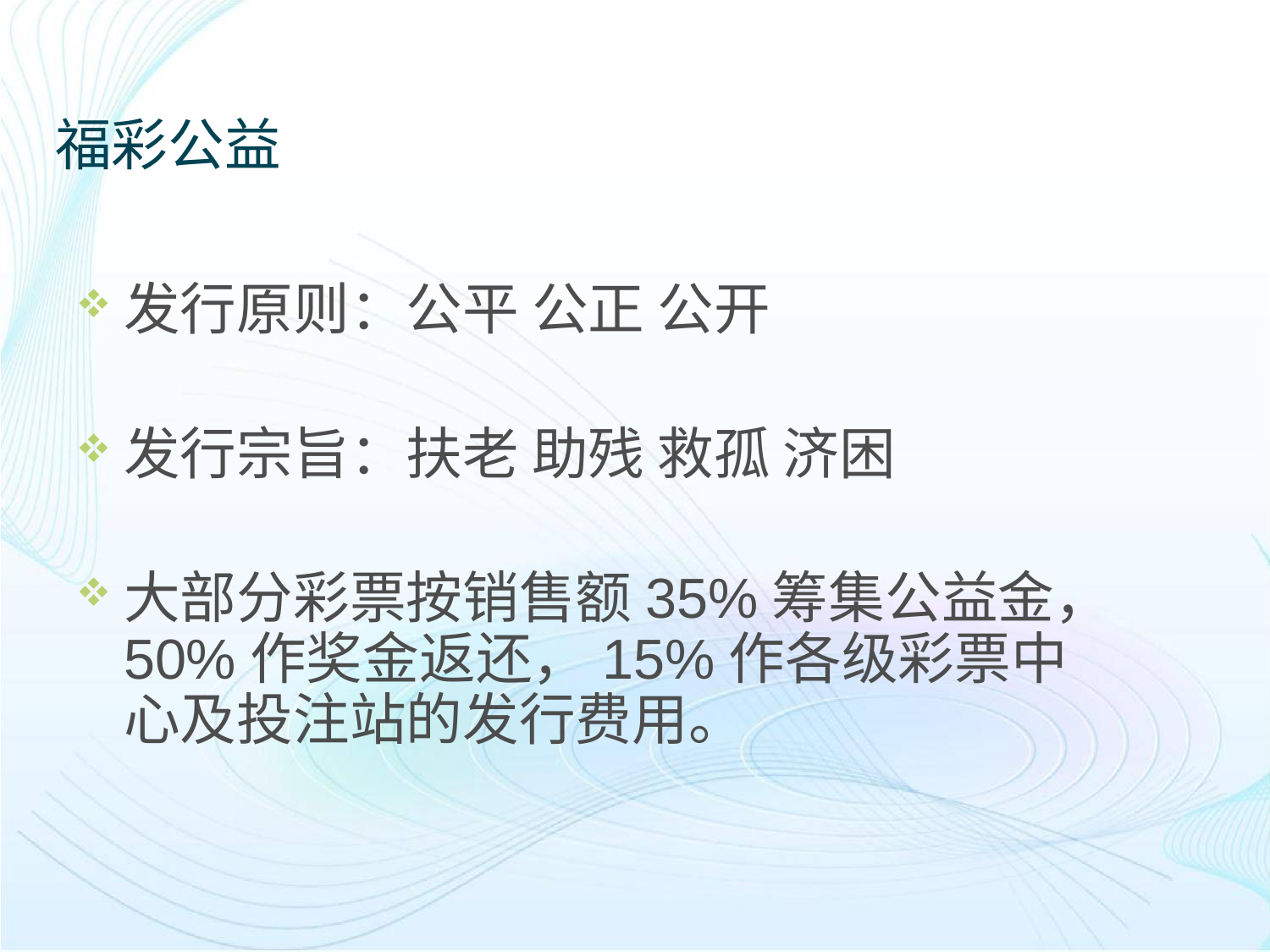

# 福彩公益
发行原则：公平 公正 公开

发行宗旨：扶老 助残 救孤 济困

大部分彩票按销售额35%筹集公益金，50%作奖金返还，15%作各级彩票中心及投注站的发行费用。